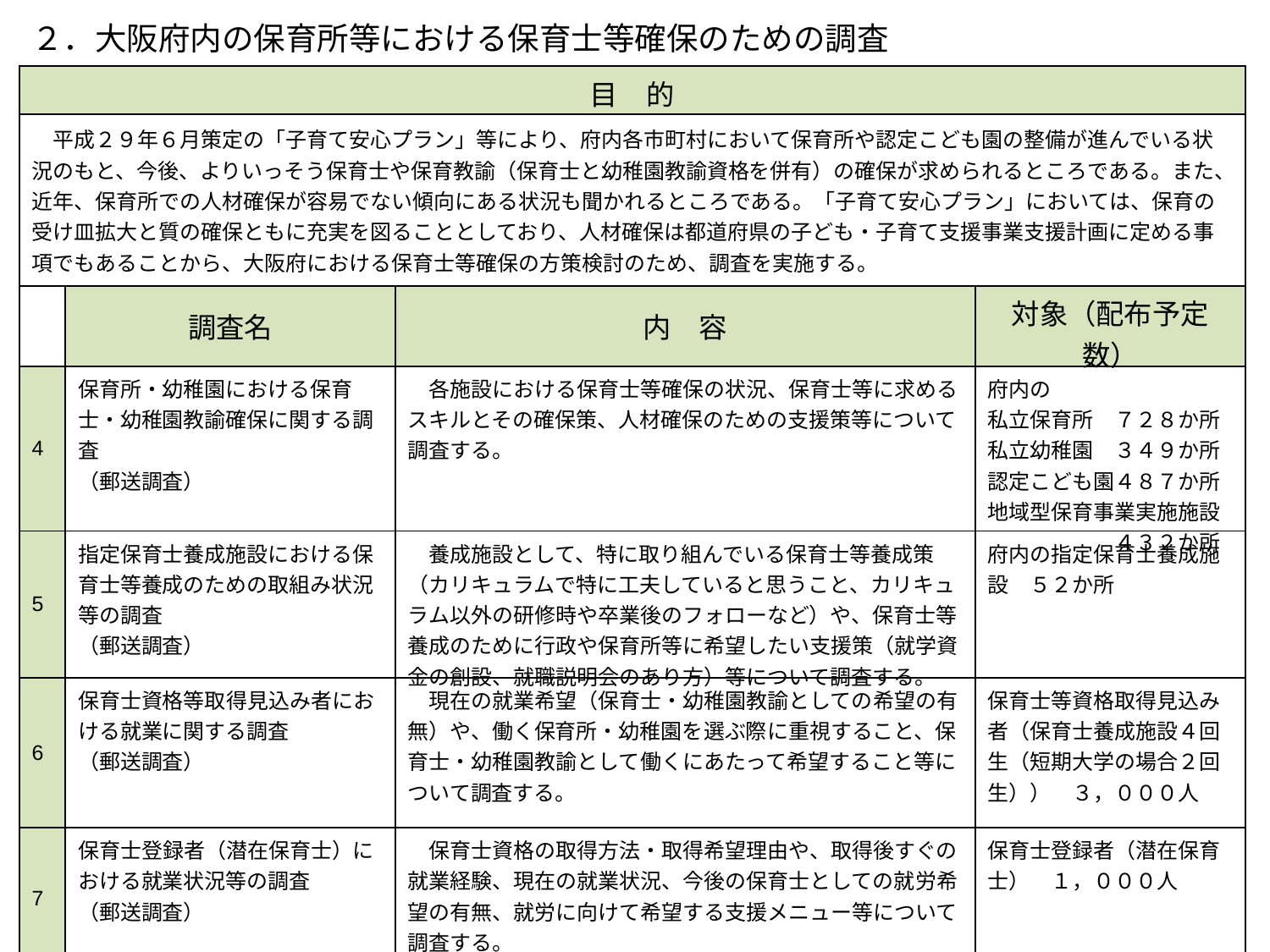

２．大阪府内の保育所等における保育士等確保のための調査
| 目　的 |  |  |  |
| --- | --- | --- | --- |
| 平成２９年６月策定の「子育て安心プラン」等により、府内各市町村において保育所や認定こども園の整備が進んでいる状況のもと、今後、よりいっそう保育士や保育教諭（保育士と幼稚園教諭資格を併有）の確保が求められるところである。また、近年、保育所での人材確保が容易でない傾向にある状況も聞かれるところである。「子育て安心プラン」においては、保育の受け皿拡大と質の確保ともに充実を図ることとしており、人材確保は都道府県の子ども・子育て支援事業支援計画に定める事項でもあることから、大阪府における保育士等確保の方策検討のため、調査を実施する。 |  |  |  |
|  | 調査名 | 内　容 | 対象（配布予定数） |
| 4 | 保育所・幼稚園における保育士・幼稚園教諭確保に関する調査 （郵送調査） | 各施設における保育士等確保の状況、保育士等に求めるスキルとその確保策、人材確保のための支援策等について調査する。 | 府内の 私立保育所　７２８か所 私立幼稚園　３４９か所 認定こども園４８７か所 地域型保育事業実施施設 　　　　　　４３２か所 |
| 5 | 指定保育士養成施設における保育士等養成のための取組み状況等の調査 （郵送調査） | 養成施設として、特に取り組んでいる保育士等養成策（カリキュラムで特に工夫していると思うこと、カリキュラム以外の研修時や卒業後のフォローなど）や、保育士等養成のために行政や保育所等に希望したい支援策（就学資金の創設、就職説明会のあり方）等について調査する。 | 府内の指定保育士養成施設　５２か所 |
| 6 | 保育士資格等取得見込み者における就業に関する調査 （郵送調査） | 現在の就業希望（保育士・幼稚園教諭としての希望の有無）や、働く保育所・幼稚園を選ぶ際に重視すること、保育士・幼稚園教諭として働くにあたって希望すること等について調査する。 | 保育士等資格取得見込み者（保育士養成施設４回生（短期大学の場合２回生））　３，０００人 |
| 7 | 保育士登録者（潜在保育士）における就業状況等の調査 （郵送調査） | 保育士資格の取得方法・取得希望理由や、取得後すぐの就業経験、現在の就業状況、今後の保育士としての就労希望の有無、就労に向けて希望する支援メニュー等について調査する。 | 保育士登録者（潜在保育士）　１，０００人 |